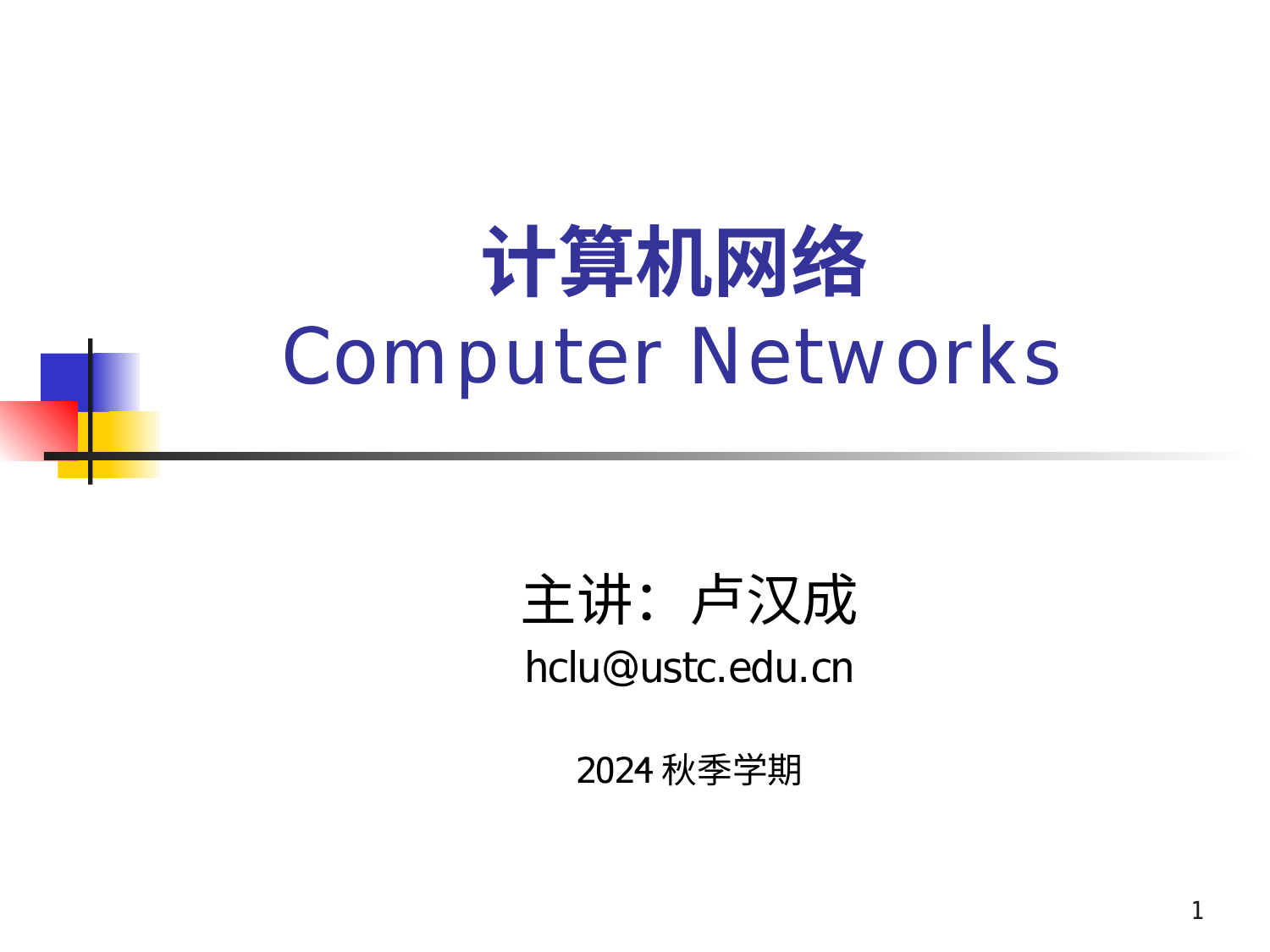

# 计算机网络 Computer Networks

主讲：卢汉成
hclu@ustc.edu.cn

2024秋季学期

1